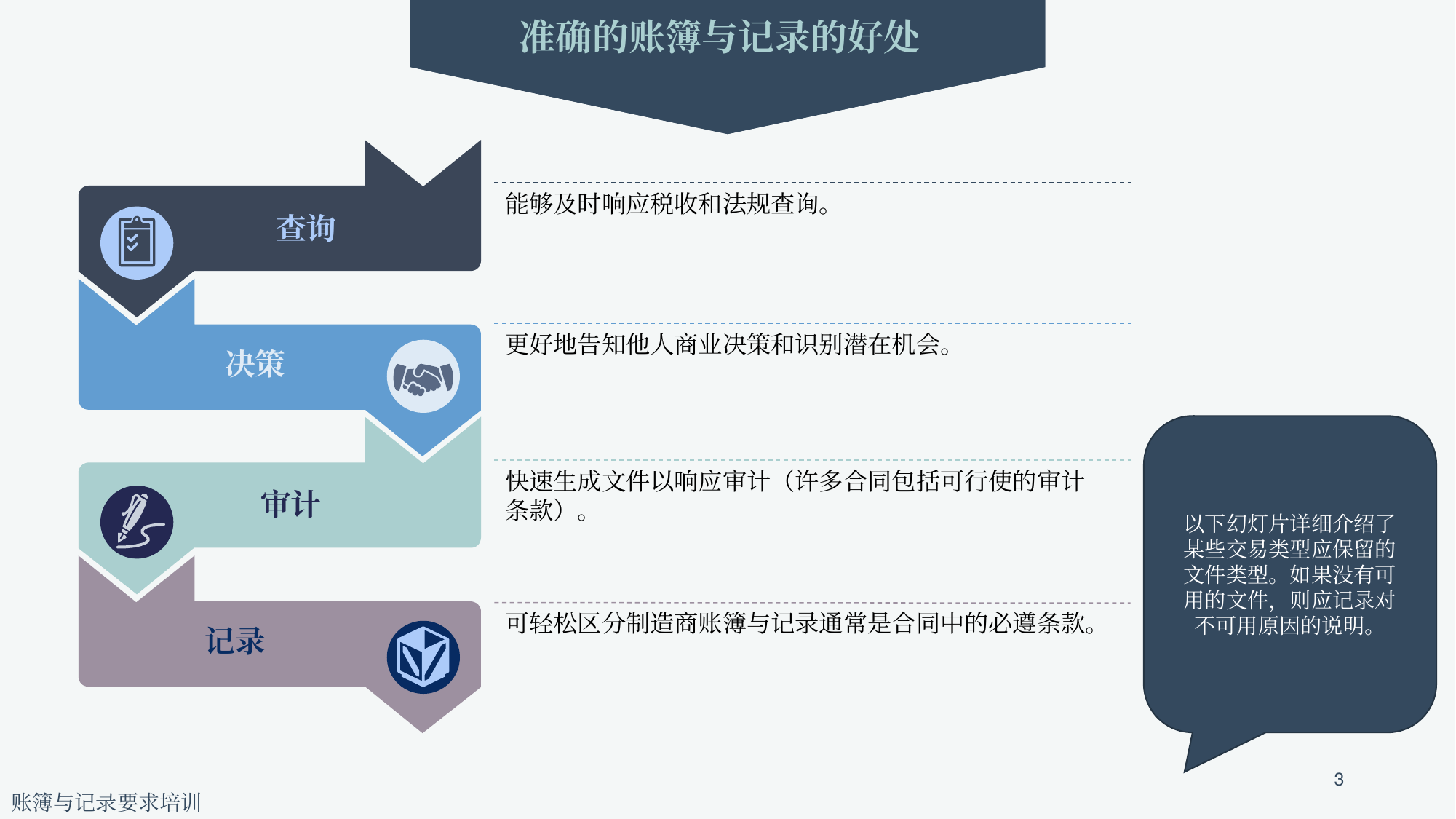

准确的账簿与记录的好处

查询

决策

审计

记录
能够及时响应税收和法规查询。
更好地告知他人商业决策和识别潜在机会。
快速生成文件以响应审计（许多合同包括可行使的审计
条款）。
可轻松区分制造商账簿与记录通常是合同中的必遵条款。

以下幻灯片详细介绍了
某些交易类型应保留的
文件类型。如果没有可
用的文件，则应记录对
不可用原因的说明。

3